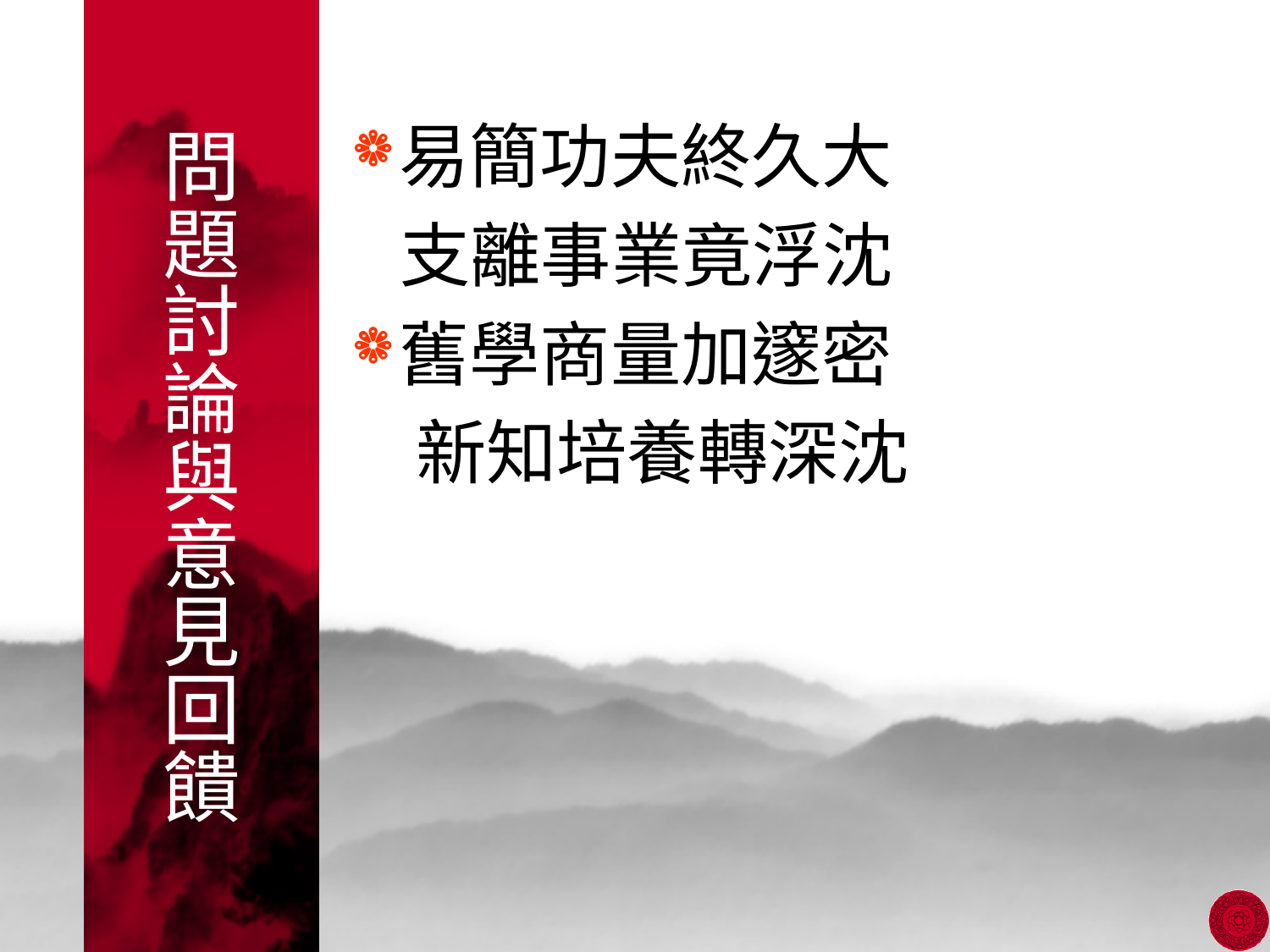

易簡功夫終久大
  支離事業竟浮沈
舊學商量加邃密
   新知培養轉深沈
# 問題討論與意見回饋